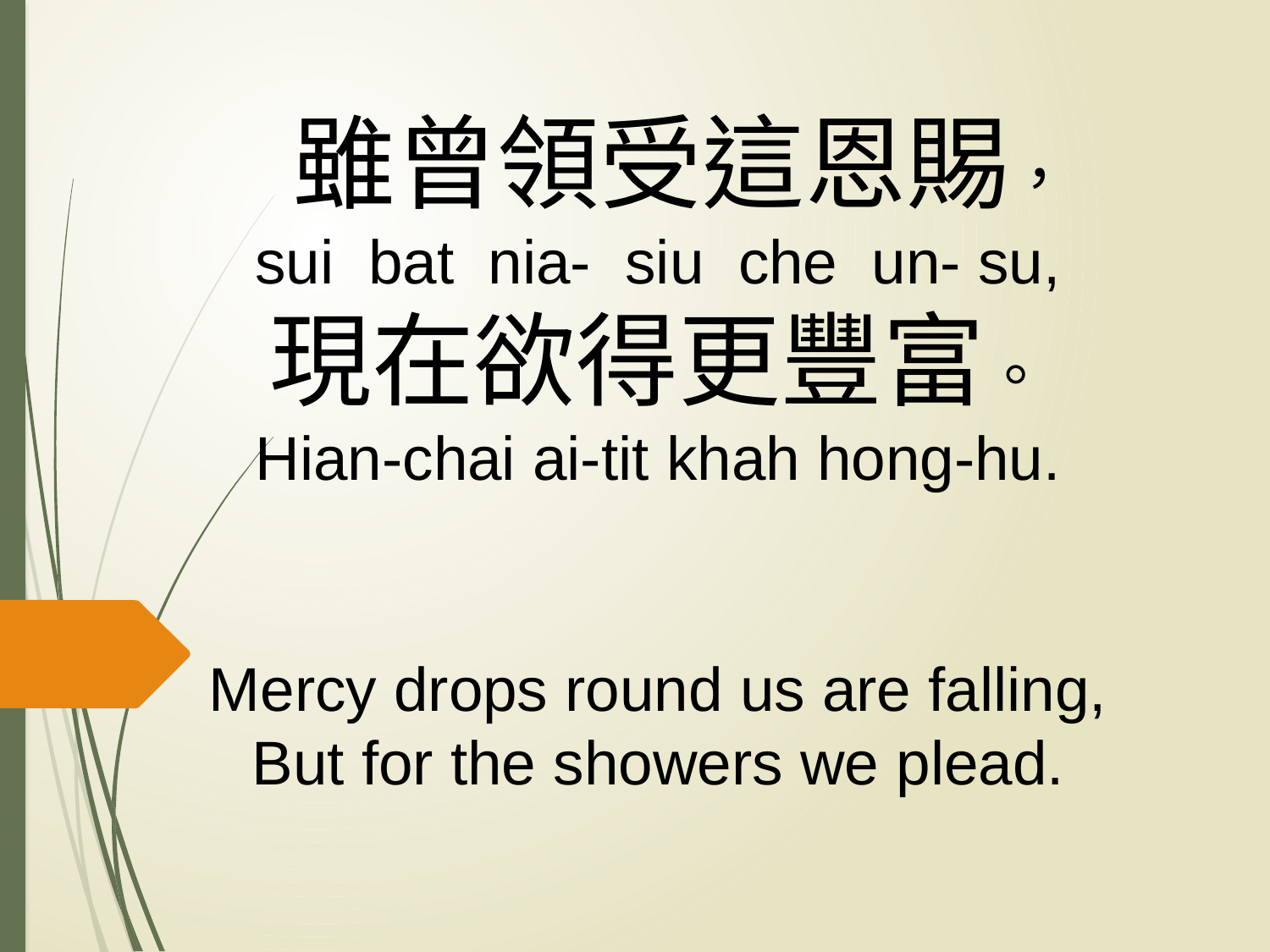

# 雖曾領受這恩賜， sui  bat  nia-  siu  che  un- su, 現在欲得更豐富。 Hian-chai ai-tit khah hong-hu. Mercy drops round us are falling, But for the showers we plead.